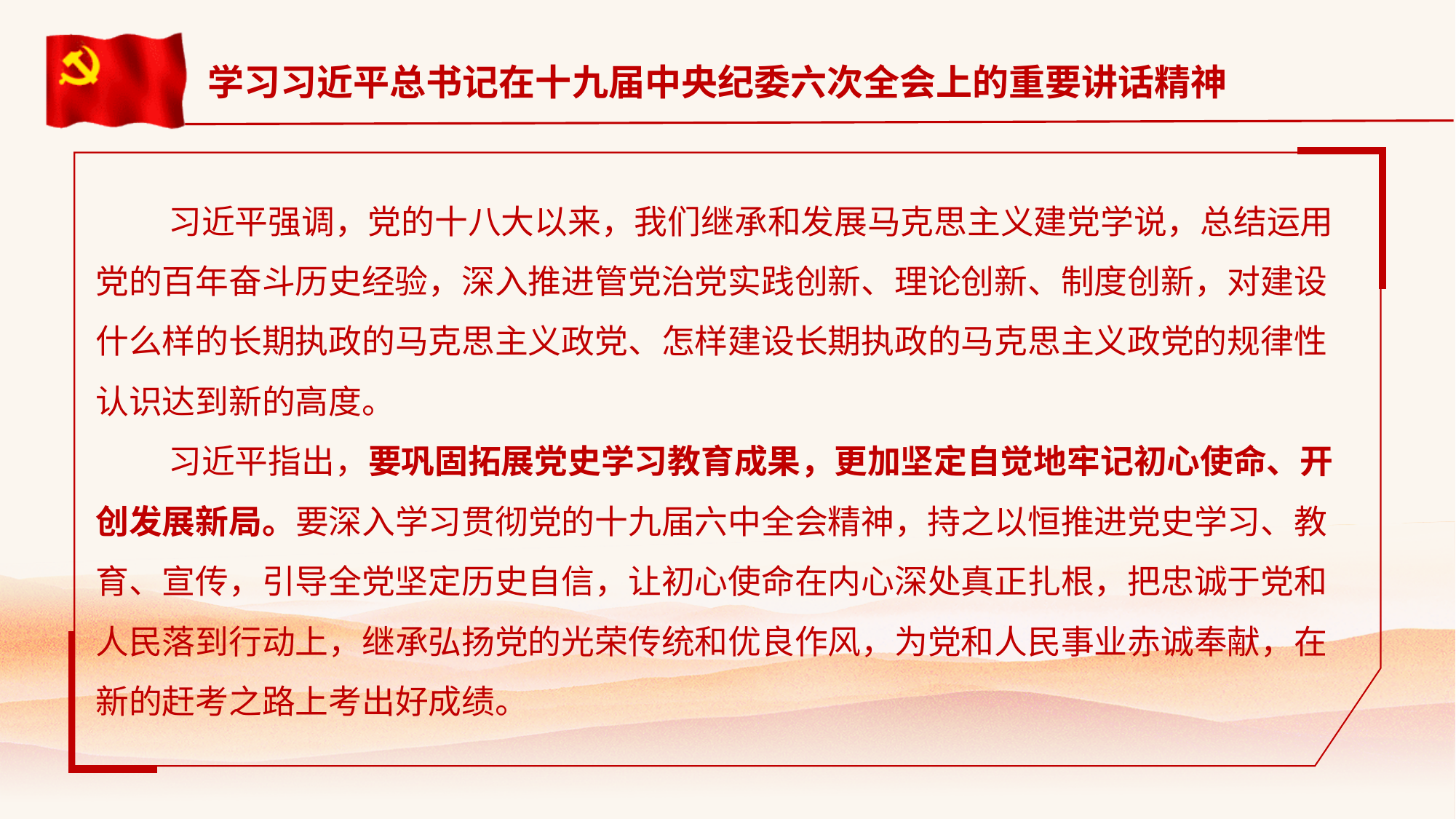

# 学习习近平总书记在十九届中央纪委六次全会上的重要讲话精神

习近平强调，党的十八大以来，我们继承和发展马克思主义建党学说，总结运用党的百年奋斗历史经验，深入推进管党治党实践创新、理论创新、制度创新，对建设什么样的长期执政的马克思主义政党、怎样建设长期执政的马克思主义政党的规律性认识达到新的高度。
习近平指出，要巩固拓展党史学习教育成果，更加坚定自觉地牢记初心使命、开创发展新局。要深入学习贯彻党的十九届六中全会精神，持之以恒推进党史学习、教育、宣传，引导全党坚定历史自信，让初心使命在内心深处真正扎根，把忠诚于党和人民落到行动上，继承弘扬党的光荣传统和优良作风，为党和人民事业赤诚奉献，在新的赶考之路上考出好成绩。